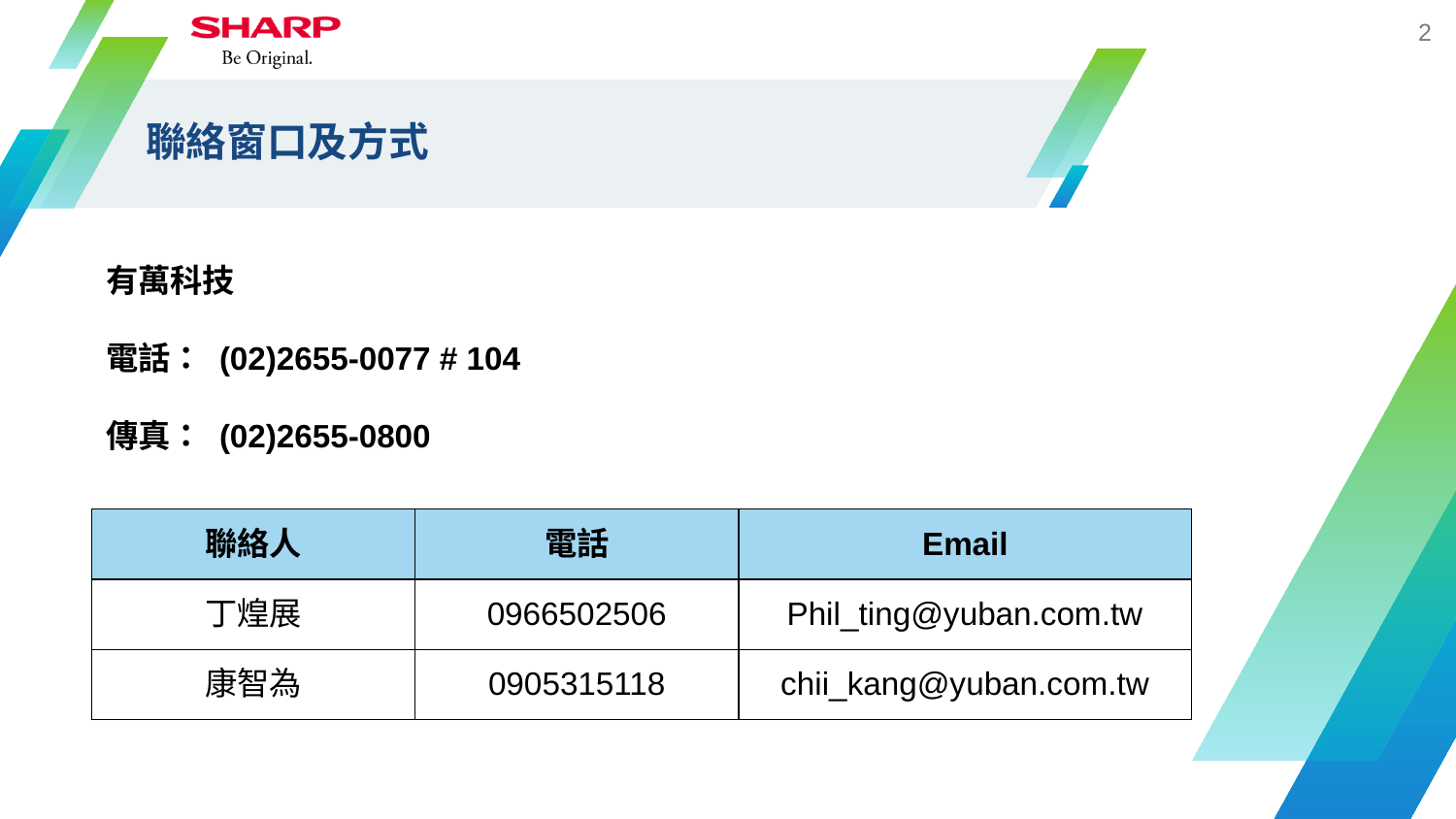

2
# 聯絡窗口及方式
有萬科技

電話： (02)2655-0077 # 104

傳真： (02)2655-0800
| 聯絡人 | 電話 | Email |
| --- | --- | --- |
| 丁煌展 | 0966502506 | Phil\_ting@yuban.com.tw |
| 康智為 | 0905315118 | chii\_kang@yuban.com.tw |